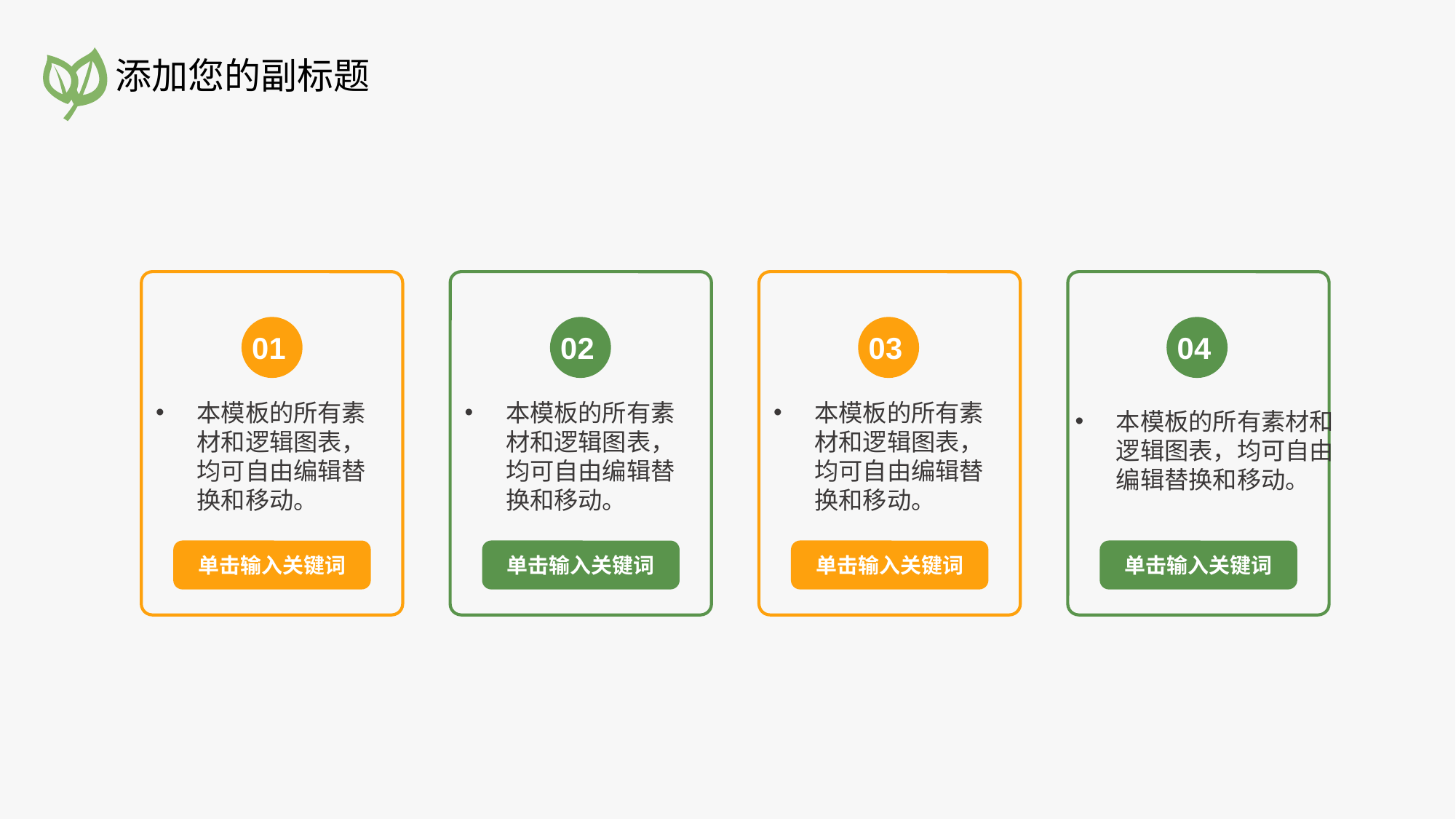

添加您的副标题

01
本模板的所有素材和逻辑图表，均可自由编辑替换和移动。

02
本模板的所有素材和逻辑图表，均可自由编辑替换和移动。

03
本模板的所有素材和逻辑图表，均可自由编辑替换和移动。

04
本模板的所有素材和逻辑图表，均可自由编辑替换和移动。
单击输入关键词
单击输入关键词
单击输入关键词
单击输入关键词